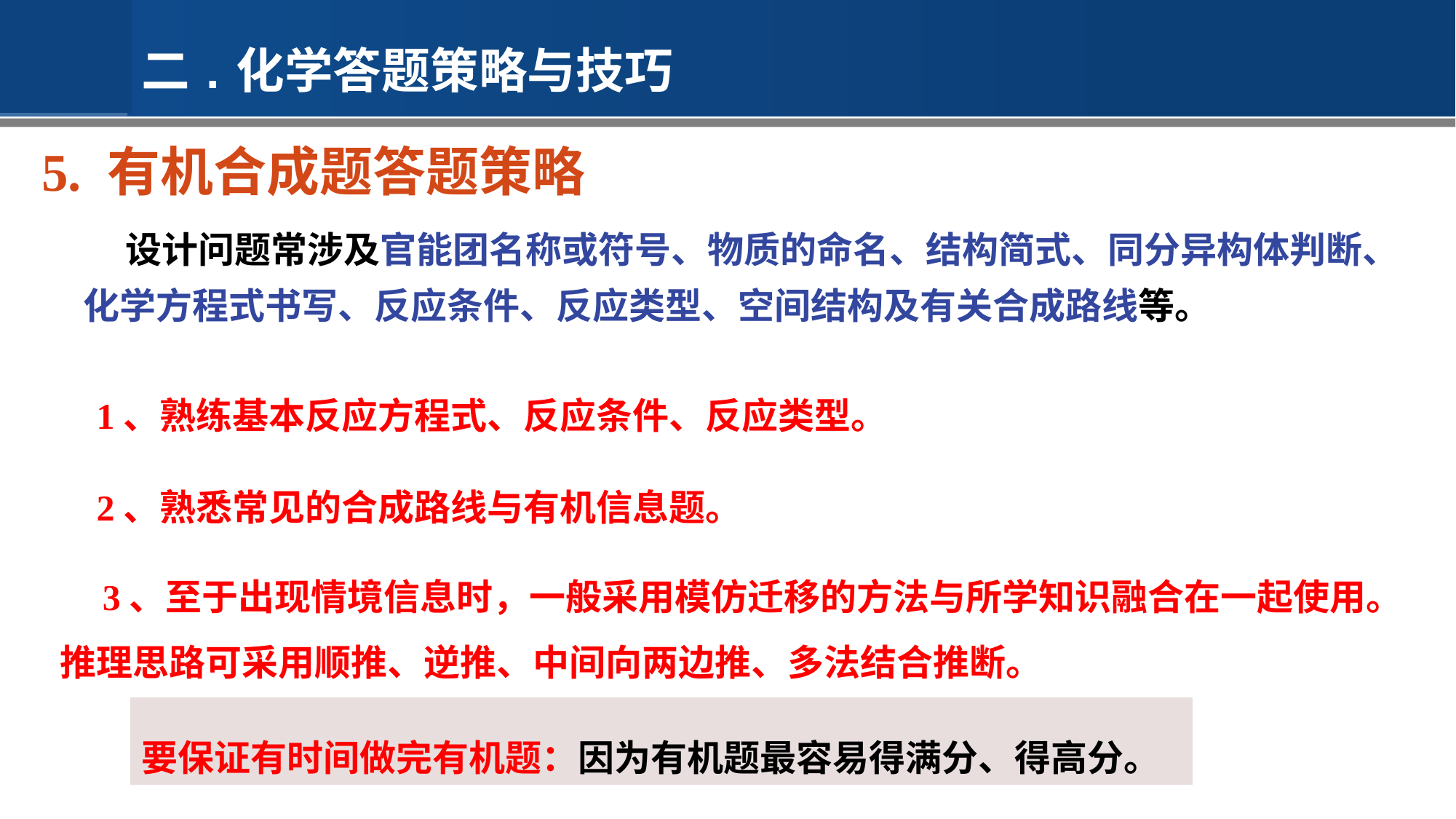

二.化学答题策略与技巧
5. 有机合成题答题策略
设计问题常涉及官能团名称或符号、物质的命名、结构简式、同分异构体判断、化学方程式书写、反应条件、反应类型、空间结构及有关合成路线等。
1、熟练基本反应方程式、反应条件、反应类型。
2、熟悉常见的合成路线与有机信息题。
3、至于出现情境信息时，一般采用模仿迁移的方法与所学知识融合在一起使用。推理思路可采用顺推、逆推、中间向两边推、多法结合推断。
要保证有时间做完有机题：因为有机题最容易得满分、得高分。
15